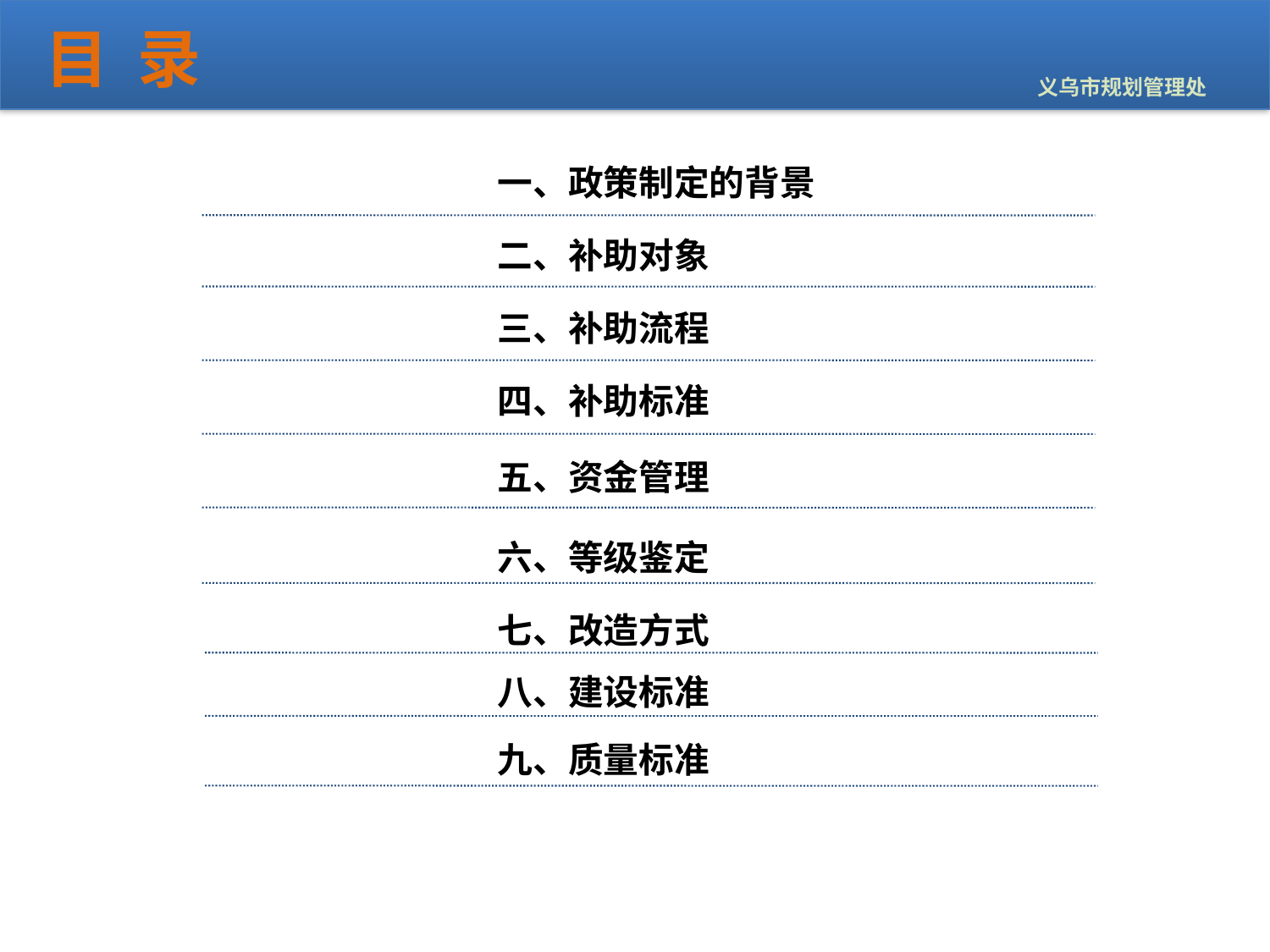

目  录
义乌市规划管理处
一、政策制定的背景
二、补助对象
三、补助流程
四、补助标准
五、资金管理
六、等级鉴定
七、改造方式
八、建设标准
九、质量标准